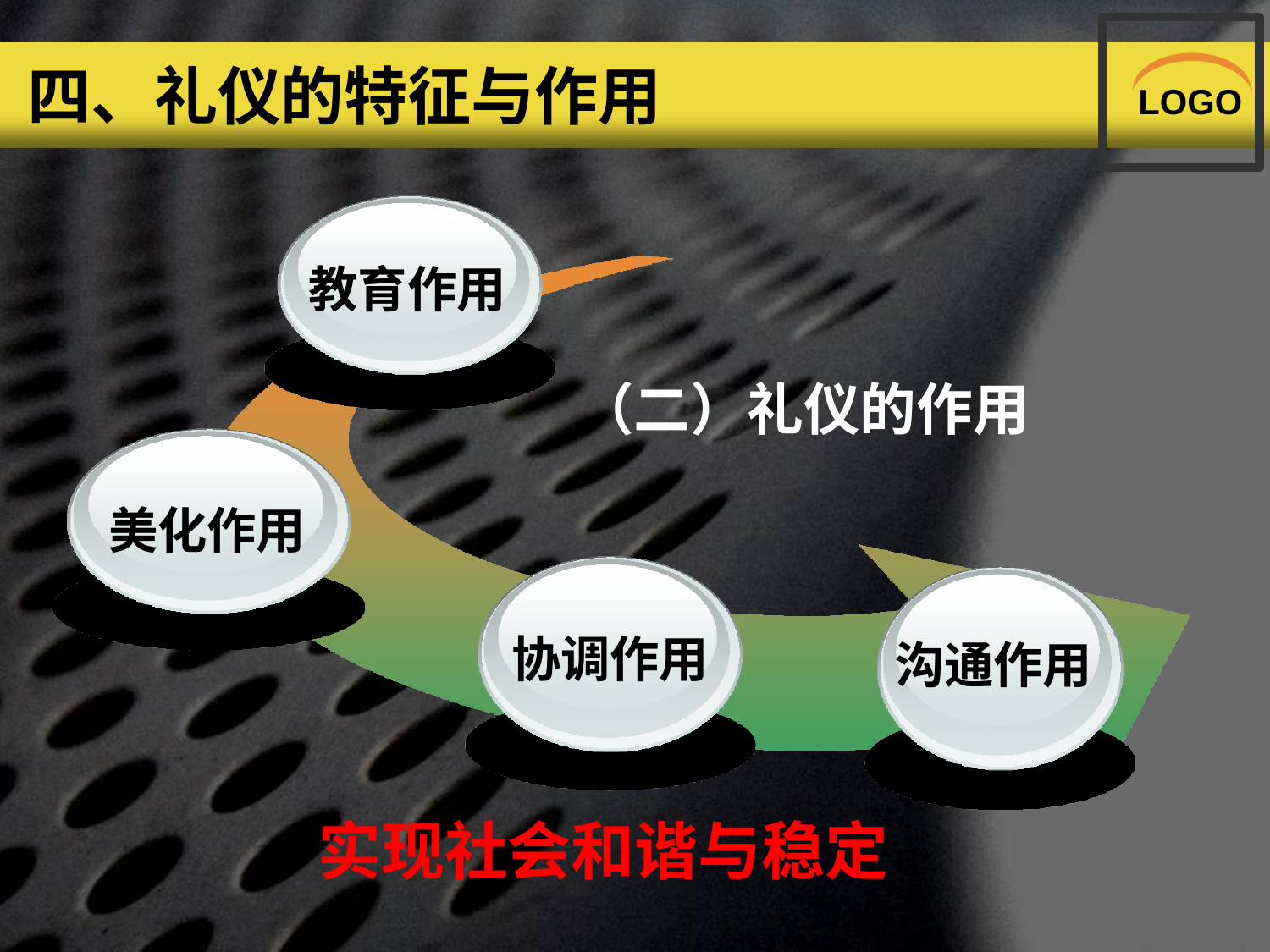

# 四、礼仪的特征与作用
LOGO

教育作用

（二）礼仪的作用

美化作用
协调作用
沟通作用
实现社会和谐与稳定